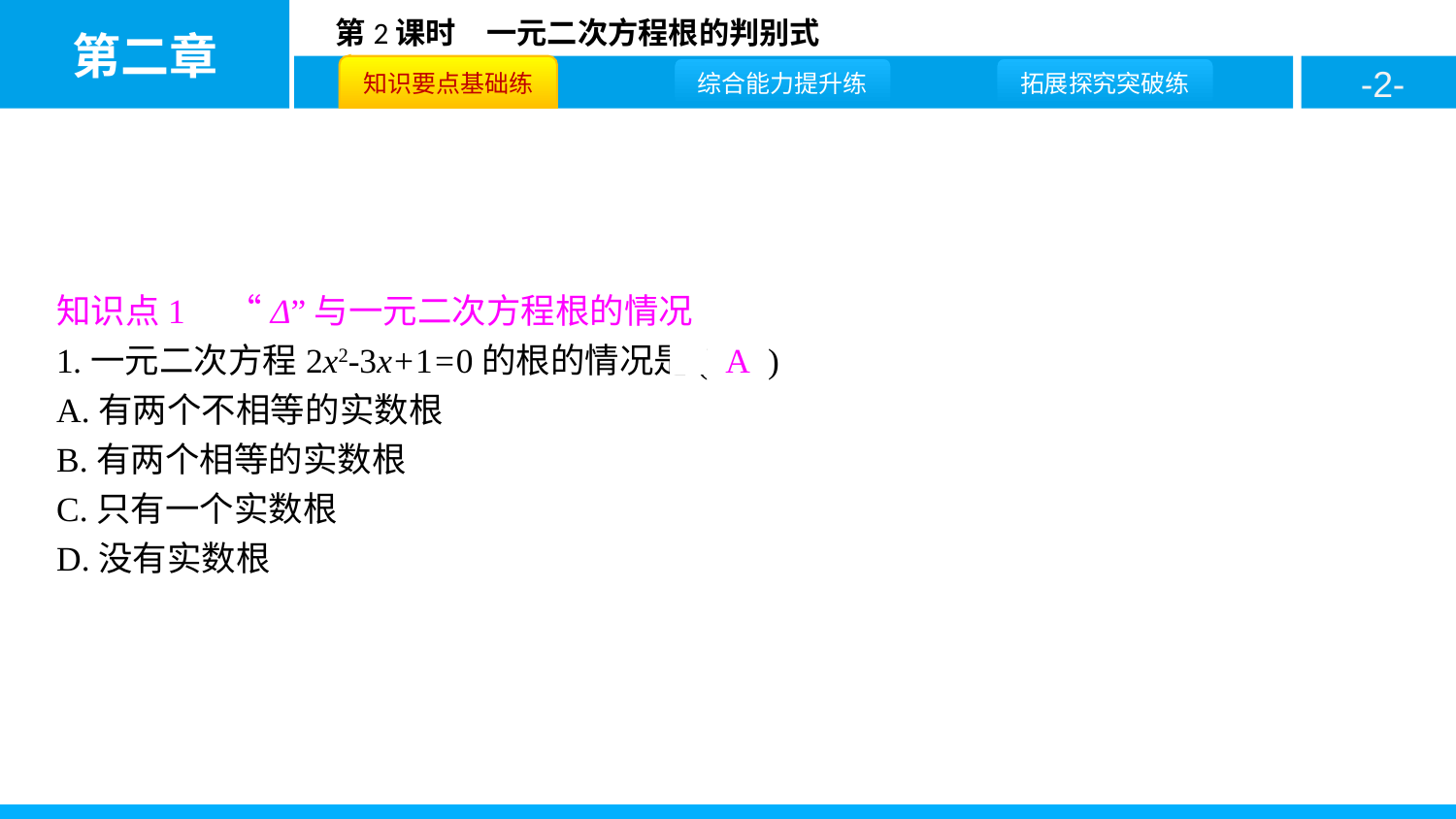

知识点1　“Δ”与一元二次方程根的情况
1.一元二次方程2x2-3x+1=0的根的情况是(  A  )
A.有两个不相等的实数根
B.有两个相等的实数根
C.只有一个实数根
D.没有实数根